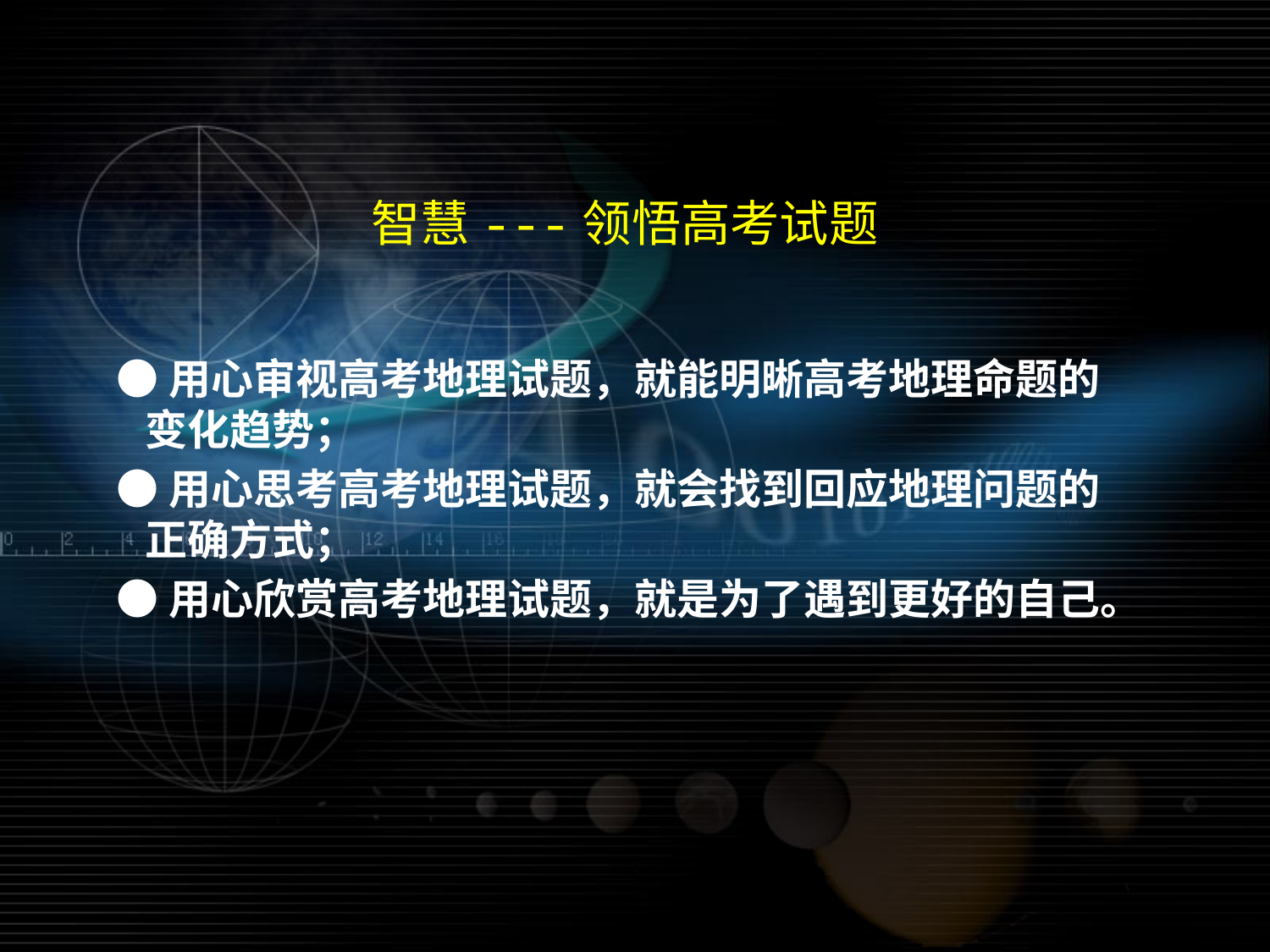

智慧---领悟高考试题
  ●用心审视高考地理试题，就能明晰高考地理命题的变化趋势；
  ●用心思考高考地理试题，就会找到回应地理问题的正确方式；
  ●用心欣赏高考地理试题，就是为了遇到更好的自己。